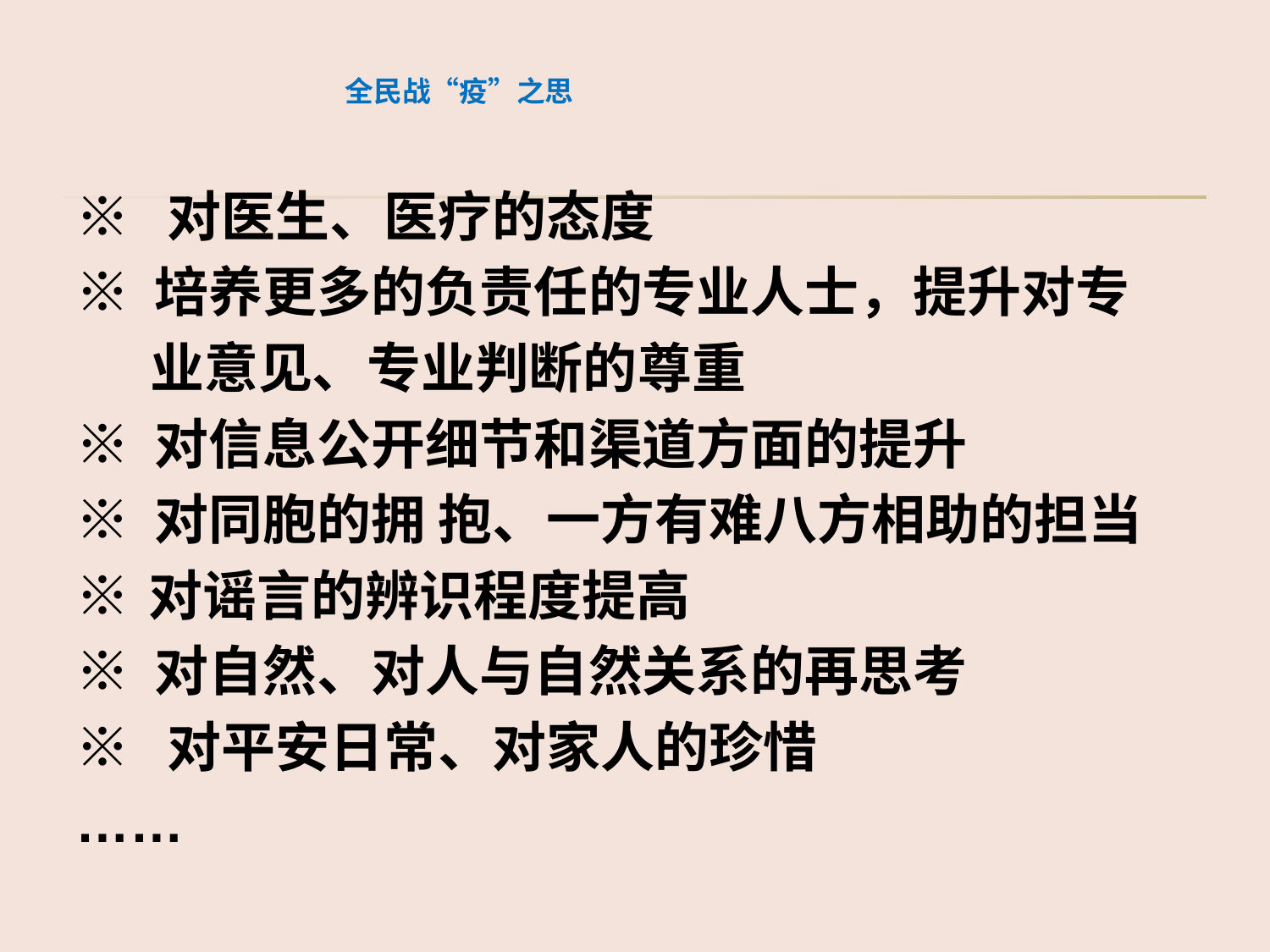

# 全民战“疫”之思
※  对医生、医疗的态度
※ 培养更多的负责任的专业人士，提升对专
     业意见、专业判断的尊重
※ 对信息公开细节和渠道方面的提升
※ 对同胞的拥 抱、一方有难八方相助的担当
※  对谣言的辨识程度提高
※ 对自然、对人与自然关系的再思考
※  对平安日常、对家人的珍惜
……